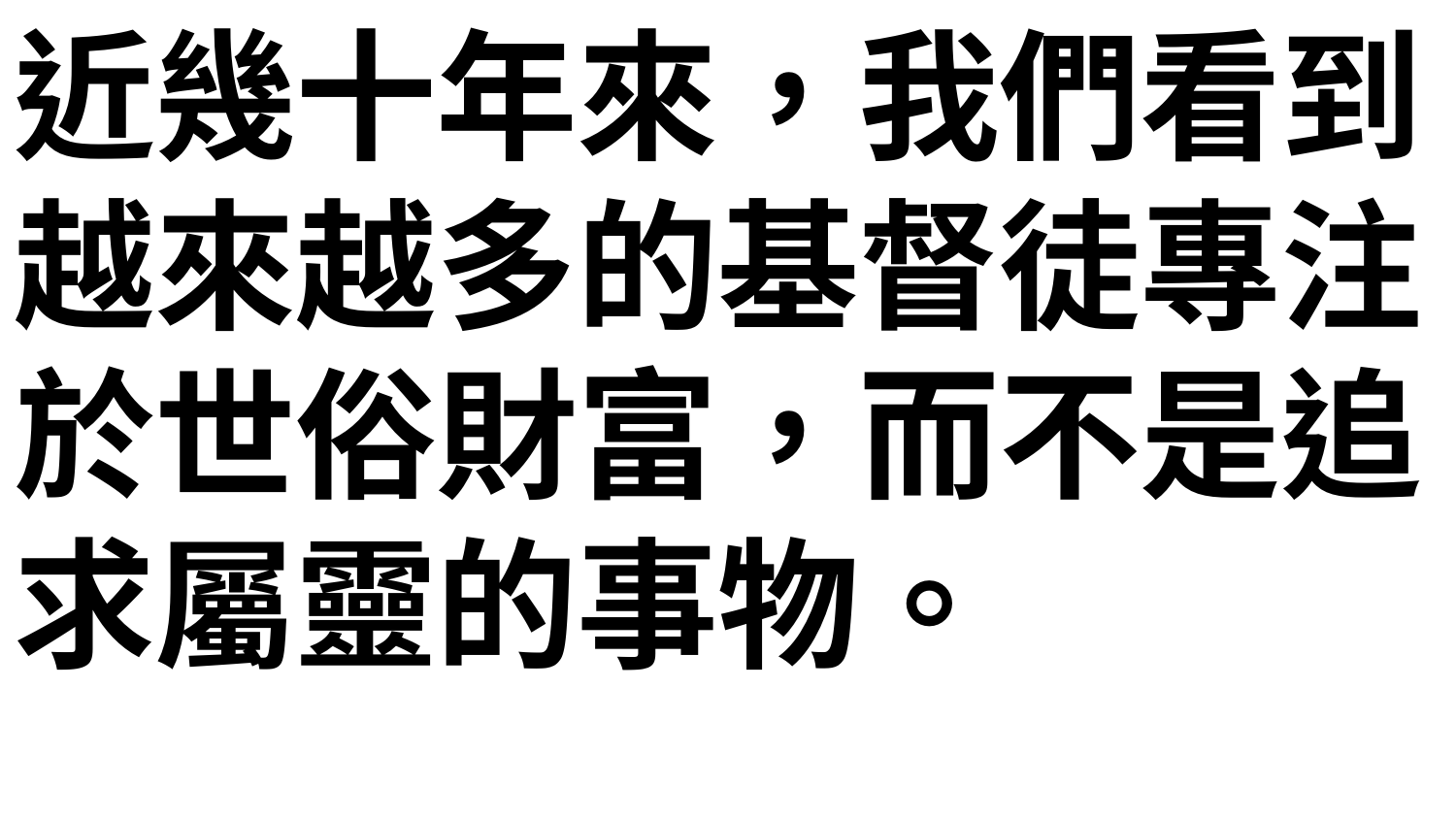

近幾十年來，我們看到越來越多的基督徒專注於世俗財富，而不是追求屬靈的事物。